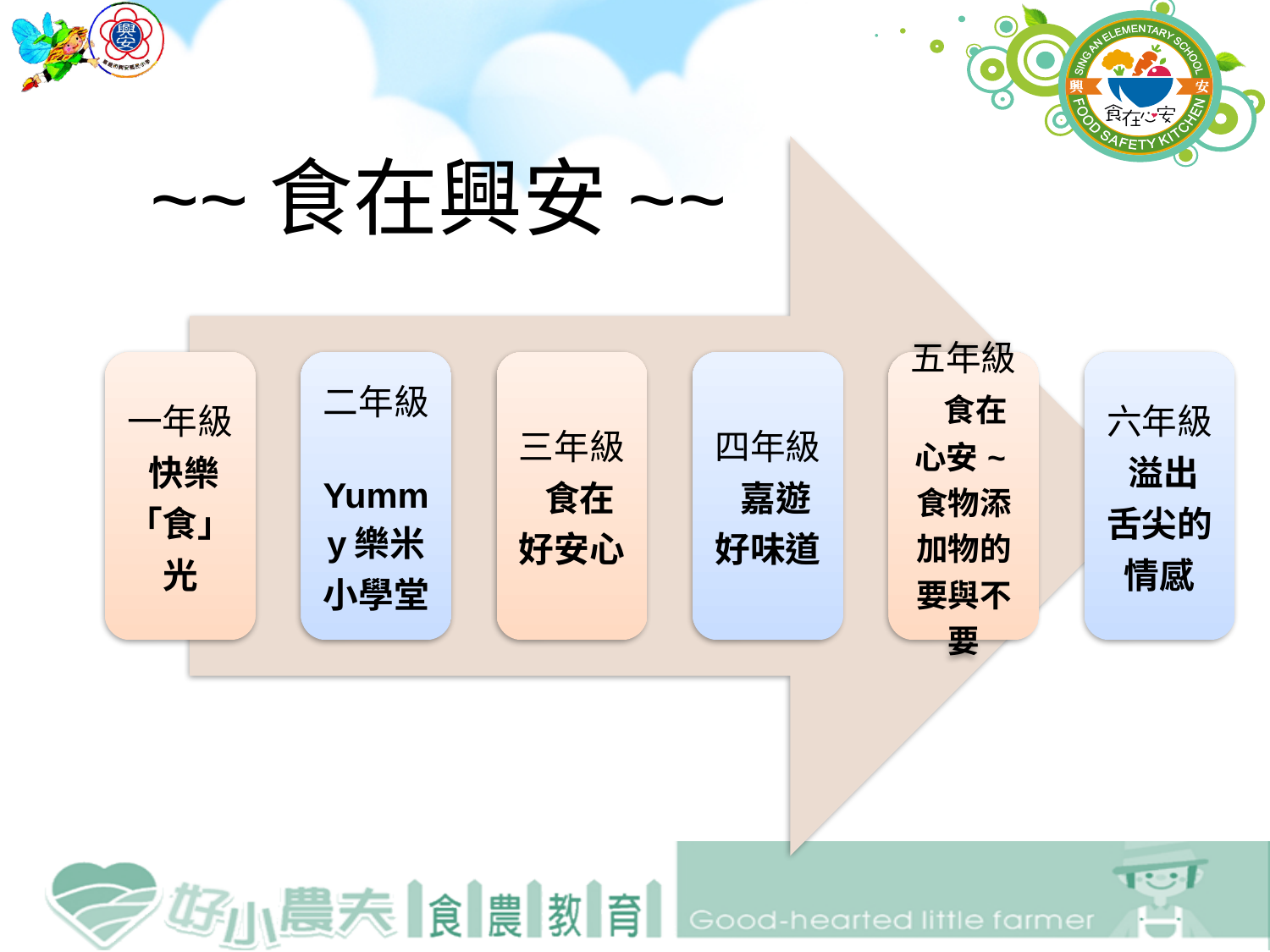

一年級  快樂「食」光
二年級  Yummy樂米小學堂
三年級   食在好安心
四年級   嘉遊好味道
六年級  溢出舌尖的情感
~~食在興安~~